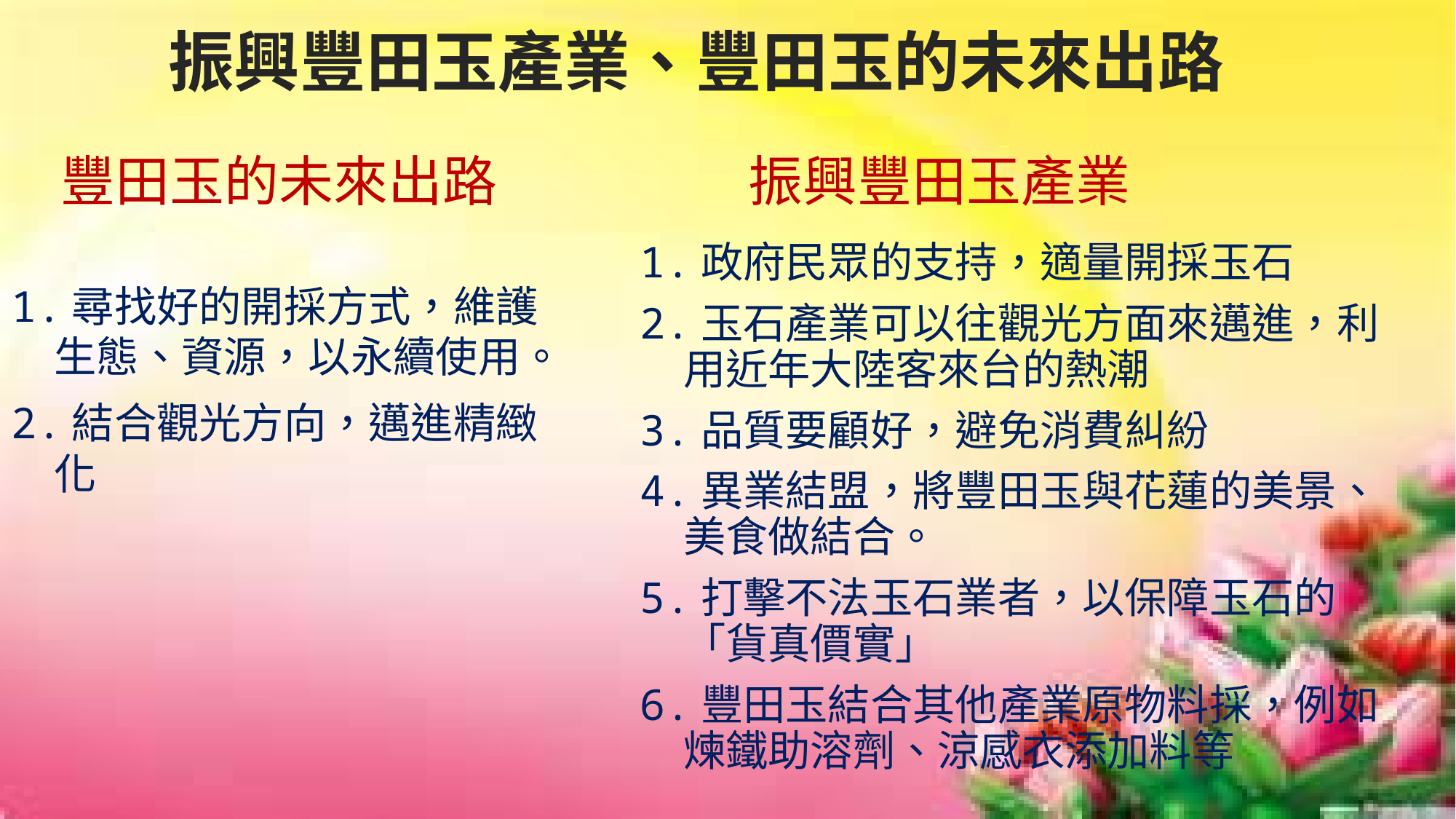

# 振興豐田玉產業、豐田玉的未來出路
豐田玉的未來出路
振興豐田玉產業
1.政府民眾的支持，適量開採玉石
2.玉石產業可以往觀光方面來邁進，利用近年大陸客來台的熱潮
3.品質要顧好，避免消費糾紛
4.異業結盟，將豐田玉與花蓮的美景、美食做結合。
5.打擊不法玉石業者，以保障玉石的「貨真價實」
6.豐田玉結合其他產業原物料採，例如煉鐵助溶劑、涼感衣添加料等

1.尋找好的開採方式，維護生態、資源，以永續使用。
2.結合觀光方向，邁進精緻化